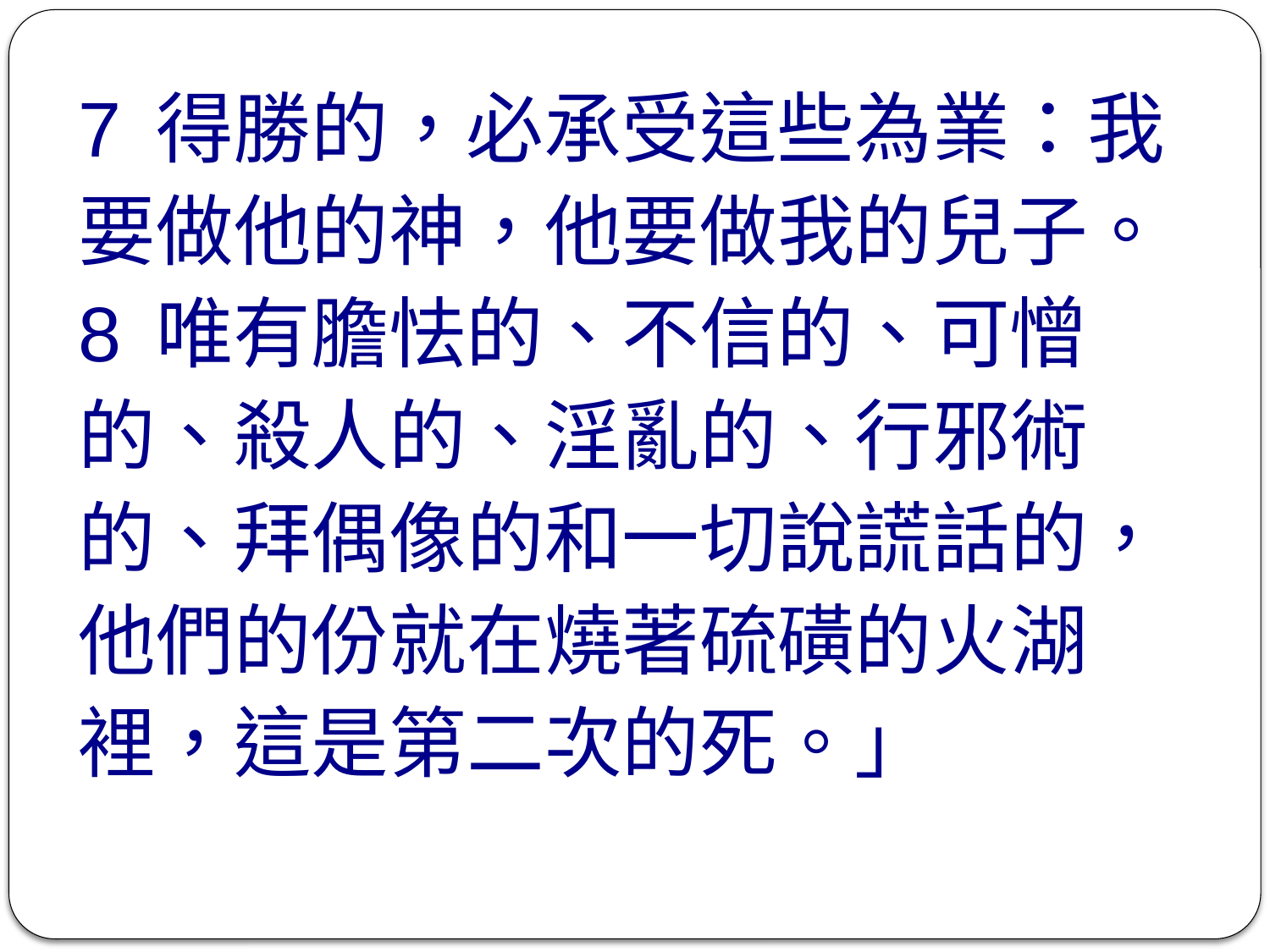

7 得勝的，必承受這些為業：我要做他的神，他要做我的兒子。 8 唯有膽怯的、不信的、可憎的、殺人的、淫亂的、行邪術的、拜偶像的和一切說謊話的，他們的份就在燒著硫磺的火湖裡，這是第二次的死。」